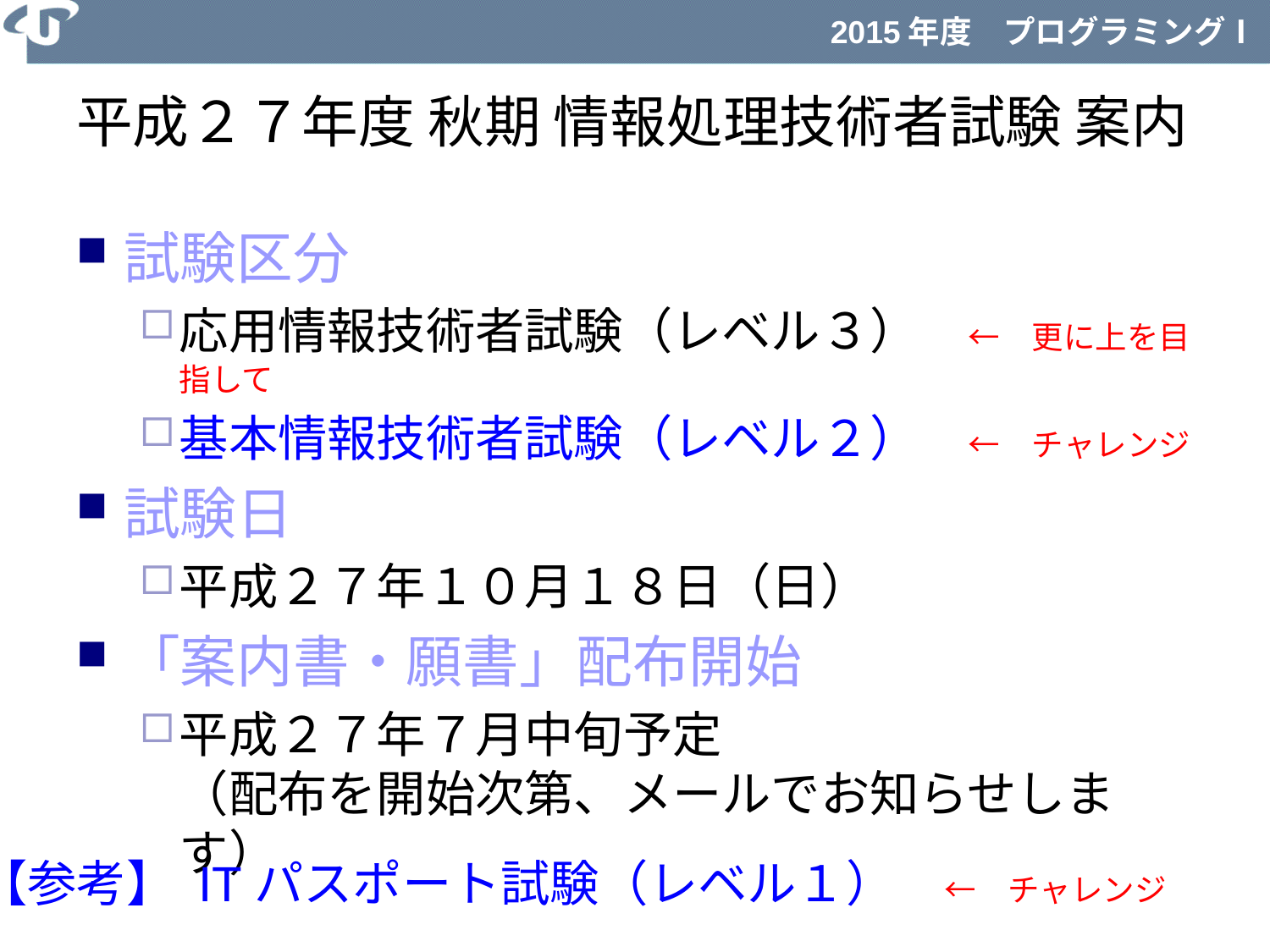

平成２７年度 秋期 情報処理技術者試験 案内
試験区分
応用情報技術者試験（レベル３）　←　更に上を目指して
基本情報技術者試験（レベル２）　←　チャレンジ
試験日
平成２７年１０月１８日（日）
「案内書・願書」配布開始
平成２７年７月中旬予定
（配布を開始次第、メールでお知らせします）
【参考】 ITパスポート試験（レベル１）　←　チャレンジ